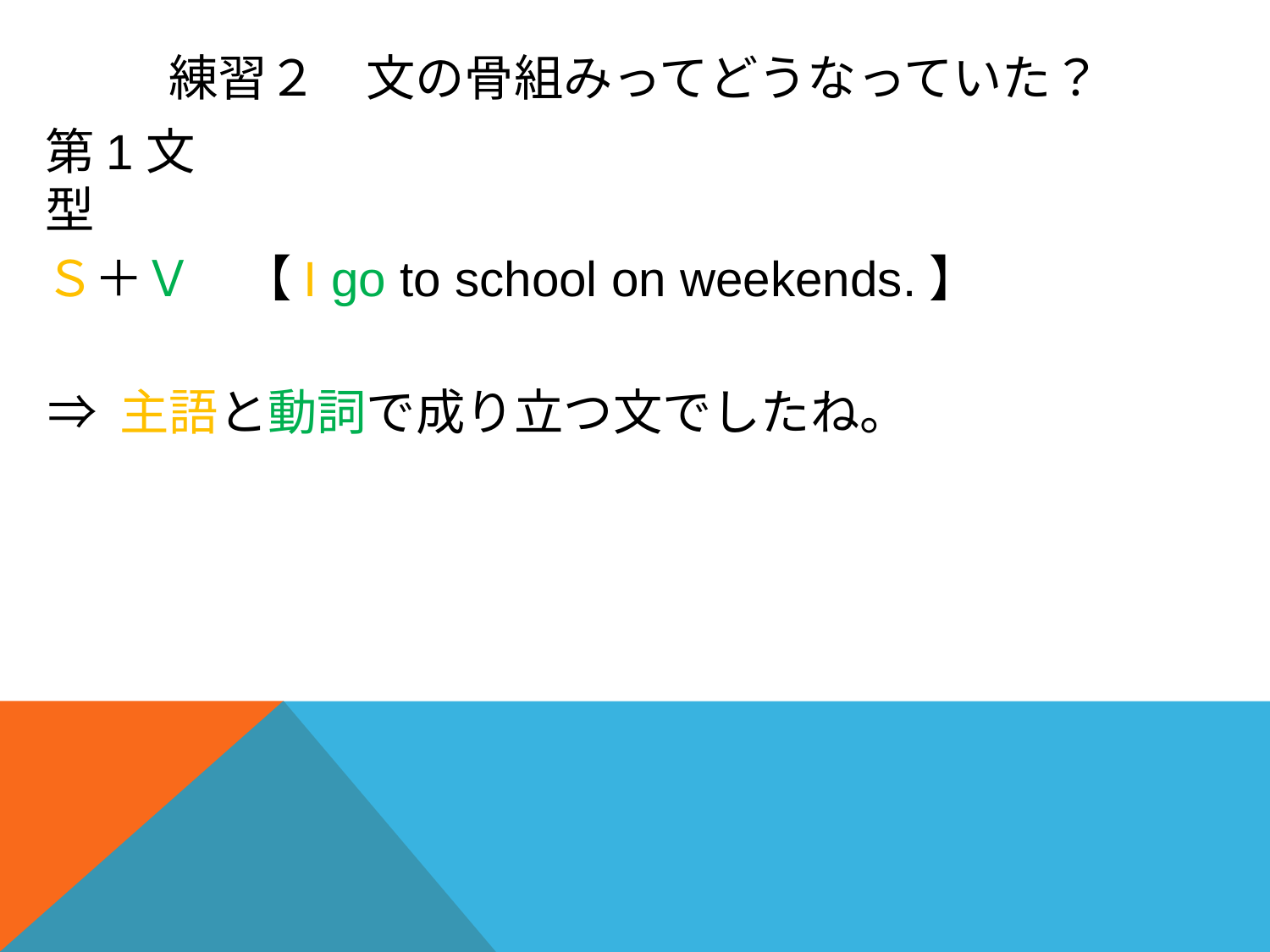

練習２　文の骨組みってどうなっていた？
第1文型
Ｓ＋Ｖ　【I go to school on weekends.】
⇒ 主語と動詞で成り立つ文でしたね。